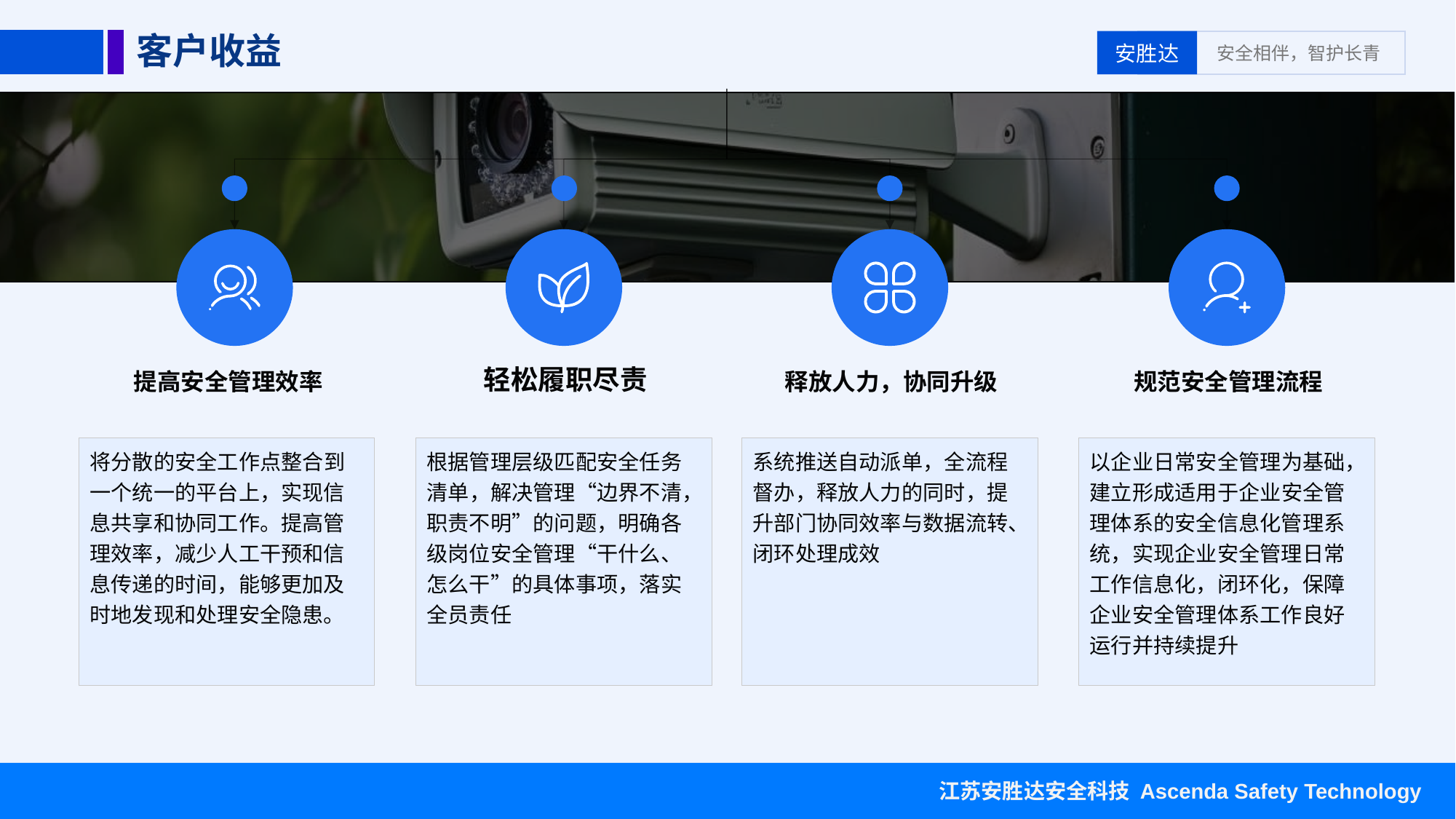

客户收益

提高安全管理效率
轻松履职尽责
释放人力，协同升级
规范安全管理流程
将分散的安全工作点整合到一个统一的平台上，实现信息共享和协同工作。提高管理效率，减少人工干预和信息传递的时间，能够更加及时地发现和处理安全隐患。
根据管理层级匹配安全任务清单，解决管理“边界不清，职责不明”的问题，明确各级岗位安全管理“干什么、怎么干”的具体事项，落实全员责任
系统推送自动派单，全流程督办，释放人力的同时，提升部门协同效率与数据流转、闭环处理成效
以企业日常安全管理为基础，建立形成适用于企业安全管理体系的安全信息化管理系统，实现企业安全管理日常工作信息化，闭环化，保障企业安全管理体系工作良好运行并持续提升